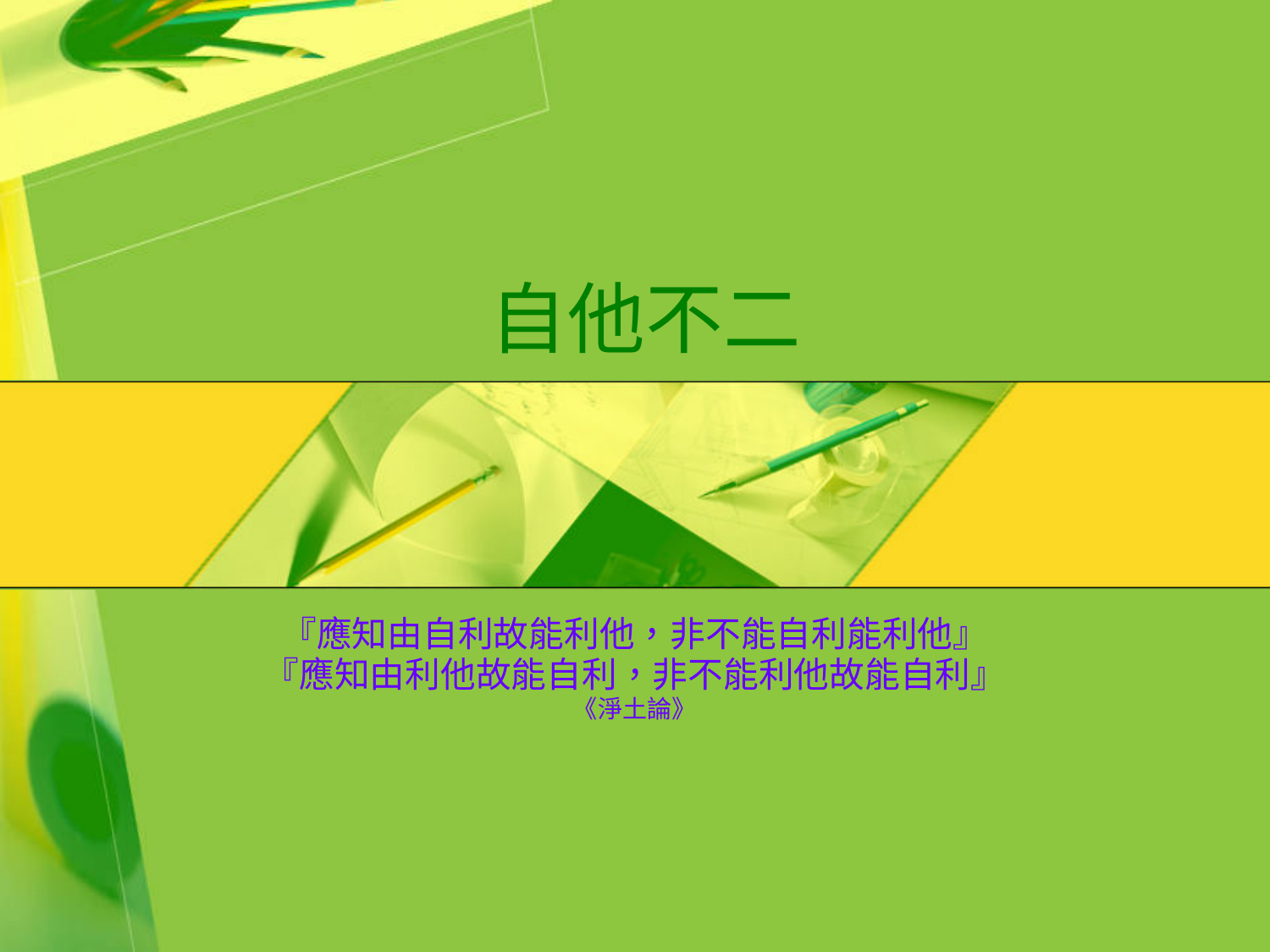

# 自他不二
『應知由自利故能利他，非不能自利能利他』
『應知由利他故能自利，非不能利他故能自利』
《淨土論》